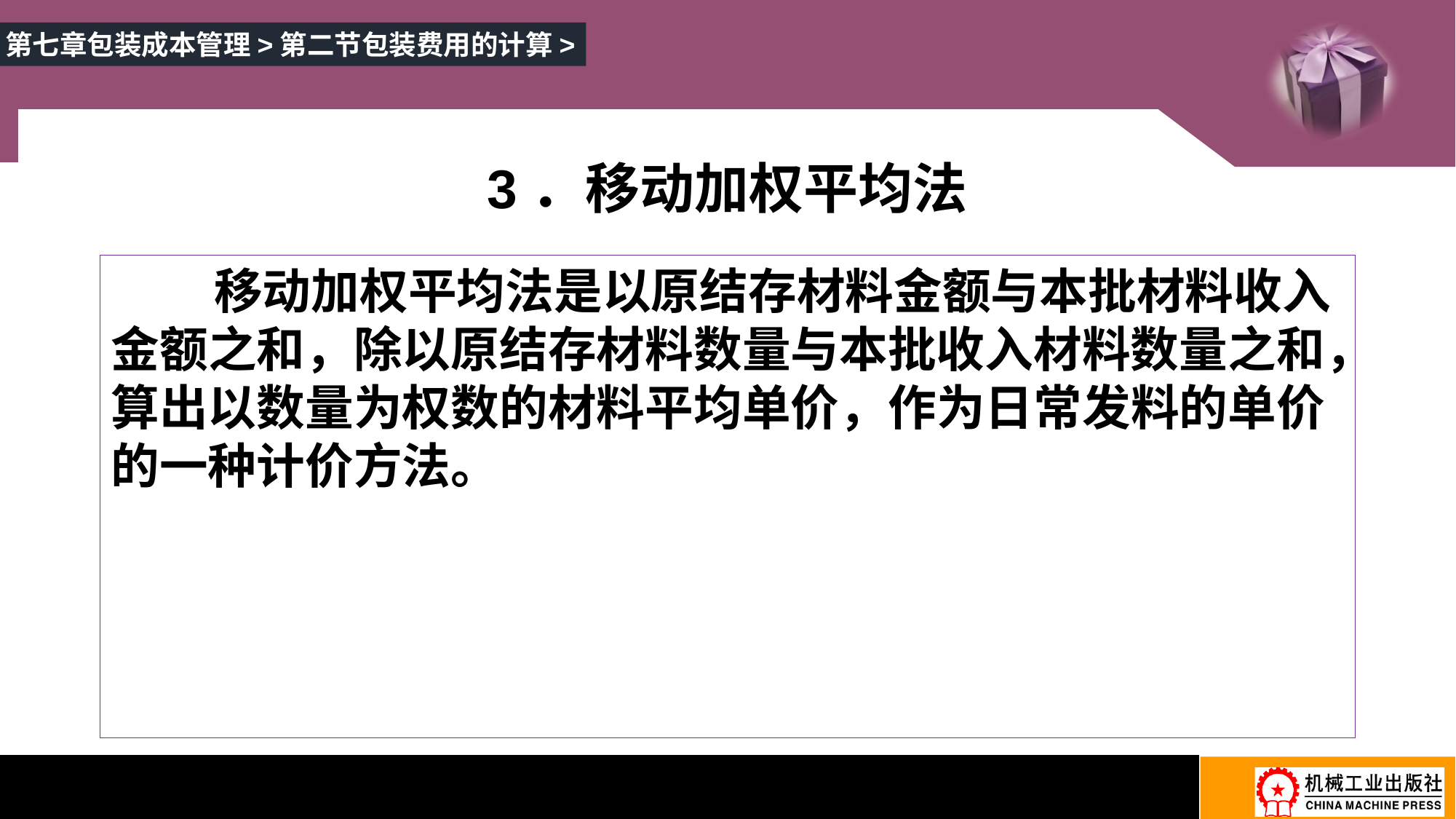

第七章包装成本管理>第二节包装费用的计算>
# 3．移动加权平均法
移动加权平均法是以原结存材料金额与本批材料收入金额之和，除以原结存材料数量与本批收入材料数量之和，算出以数量为权数的材料平均单价，作为日常发料的单价的一种计价方法。